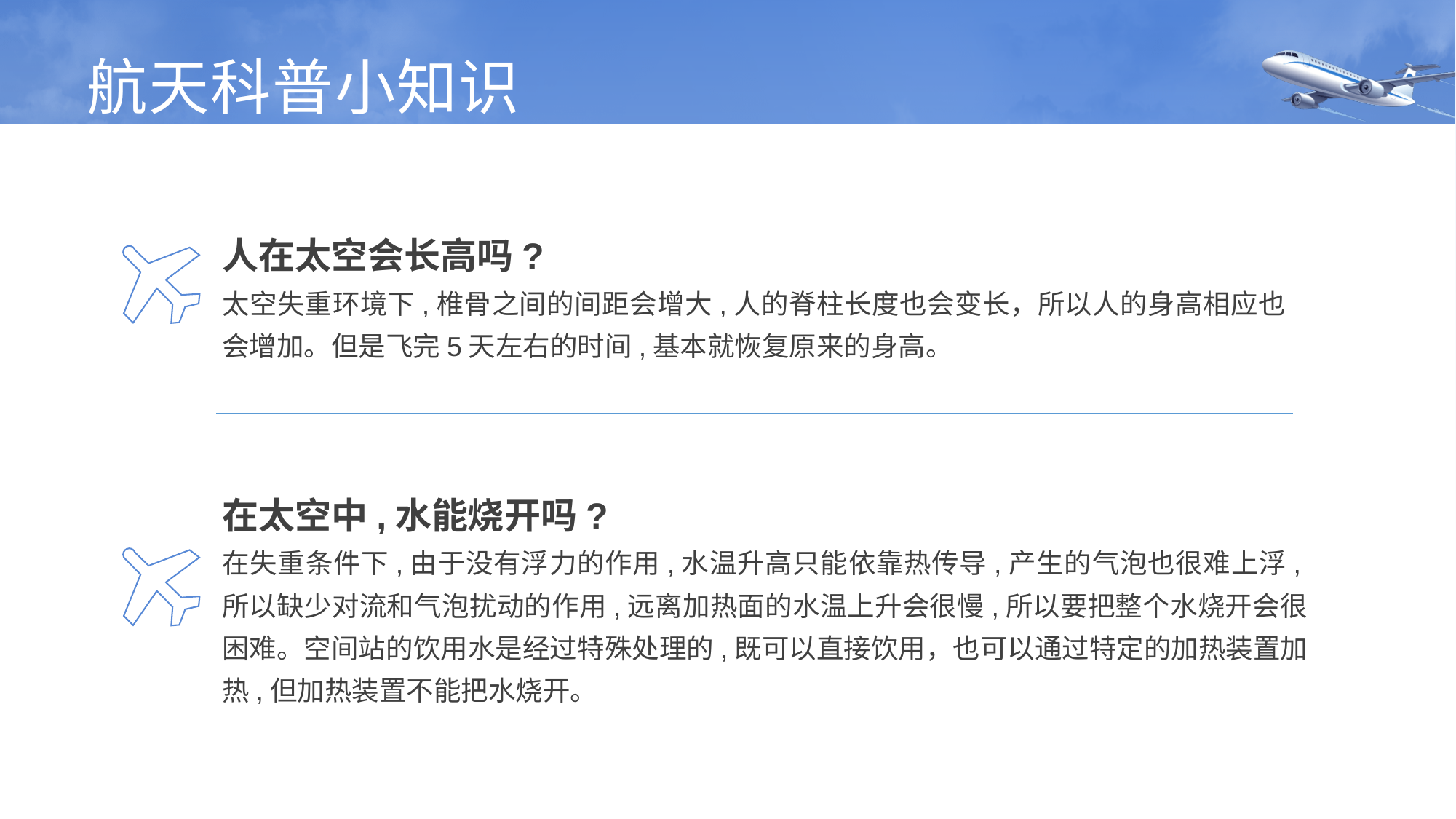

# 航天科普小知识
人在太空会长高吗?
太空失重环境下,椎骨之间的间距会增大,人的脊柱长度也会变长，所以人的身高相应也会增加。但是飞完5天左右的时间,基本就恢复原来的身高。

在太空中,水能烧开吗?
在失重条件下,由于没有浮力的作用,水温升高只能依靠热传导,产生的气泡也很难上浮,所以缺少对流和气泡扰动的作用,远离加热面的水温上升会很慢,所以要把整个水烧开会很困难。空间站的饮用水是经过特殊处理的,既可以直接饮用，也可以通过特定的加热装置加热,但加热装置不能把水烧开。